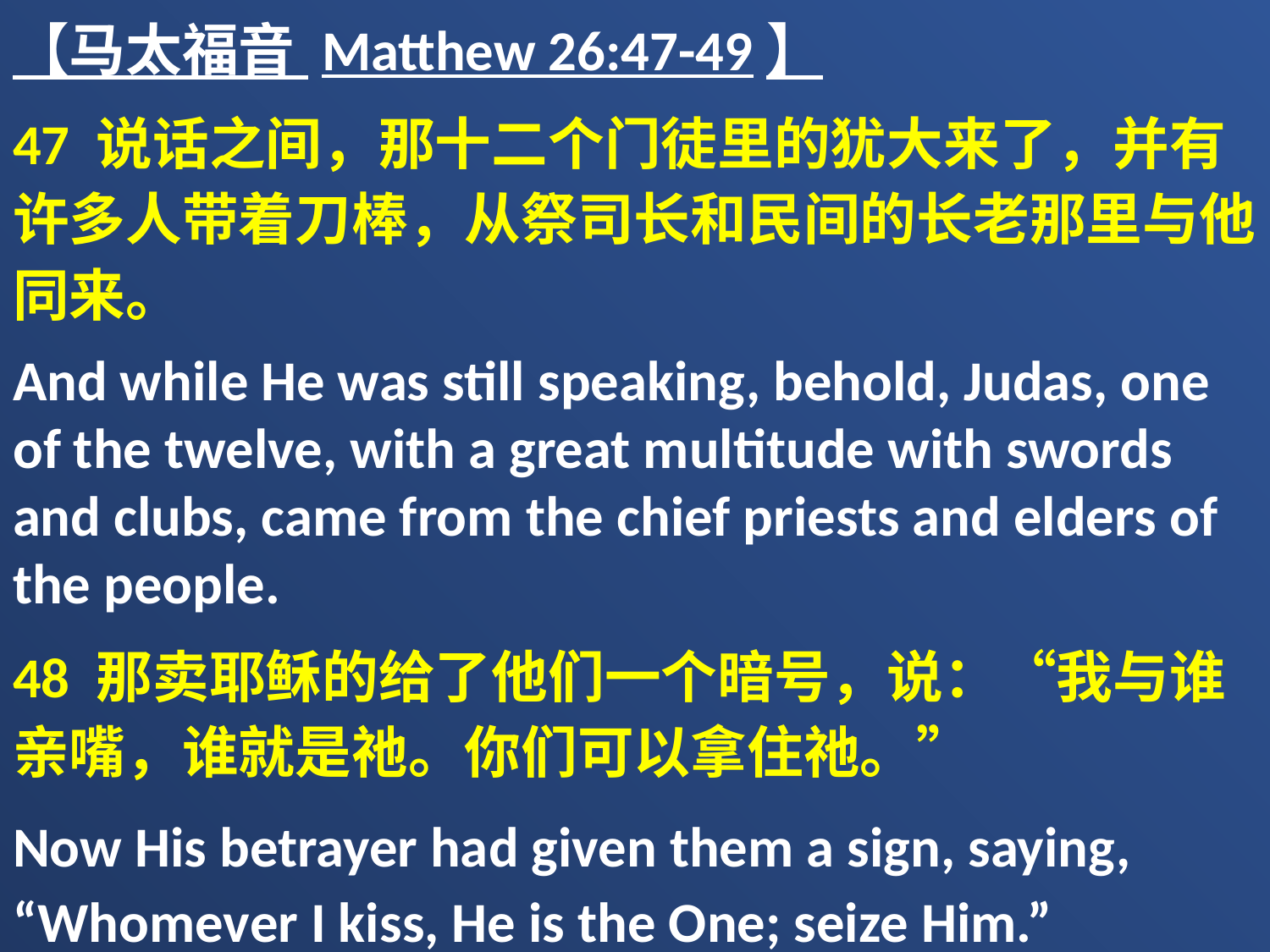

【马太福音 Matthew 26:47-49】
47 说话之间，那十二个门徒里的犹大来了，并有许多人带着刀棒，从祭司长和民间的长老那里与他同来。
And while He was still speaking, behold, Judas, one of the twelve, with a great multitude with swords and clubs, came from the chief priests and elders of the people.
48 那卖耶稣的给了他们一个暗号，说：“我与谁亲嘴，谁就是祂。你们可以拿住祂。”
Now His betrayer had given them a sign, saying, “Whomever I kiss, He is the One; seize Him.”